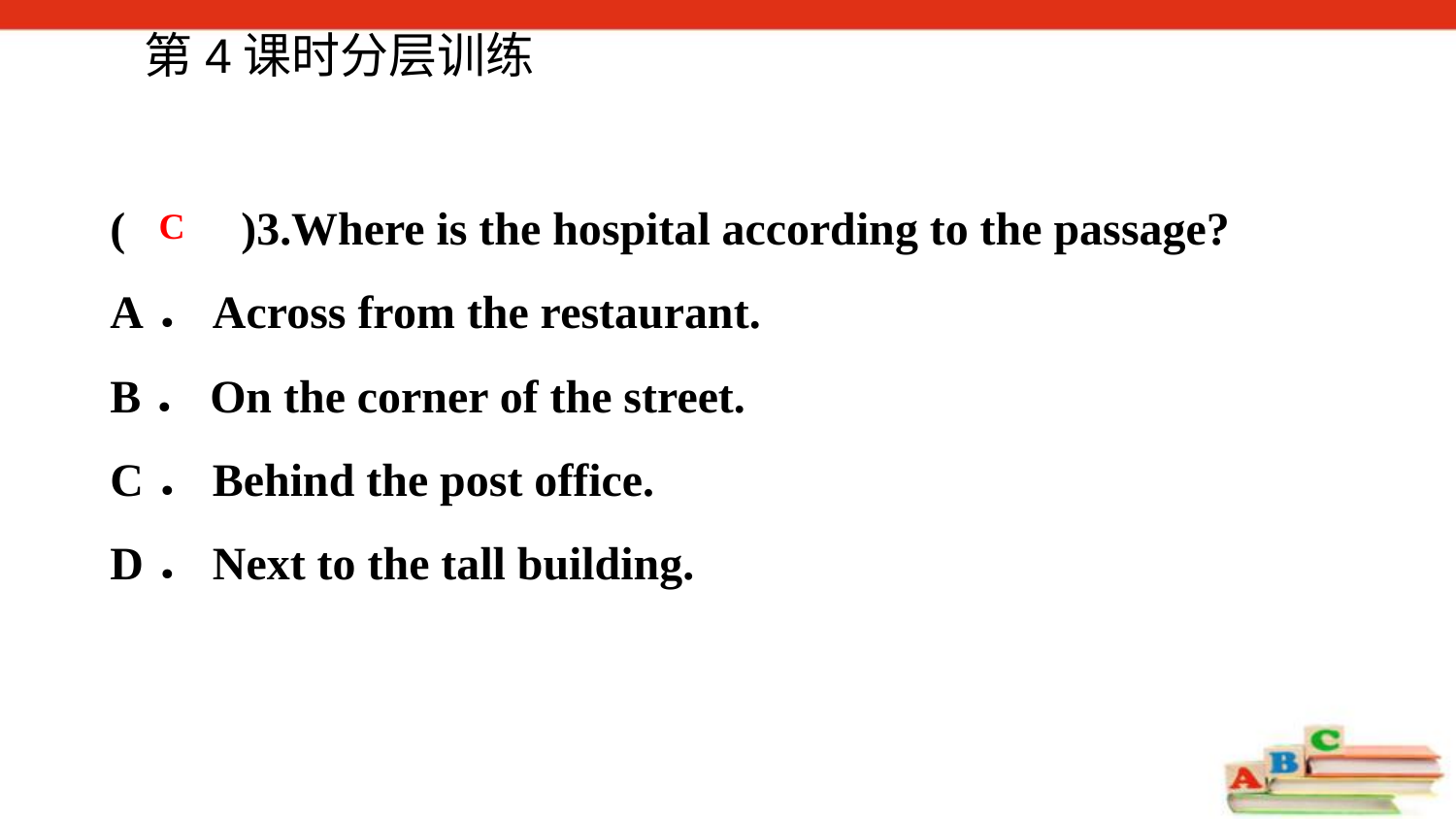

第4课时分层训练
(　　)3.Where is the hospital according to the passage?
A．Across from the restaurant.
B．On the corner of the street.
C．Behind the post office.
D．Next to the tall building.
C